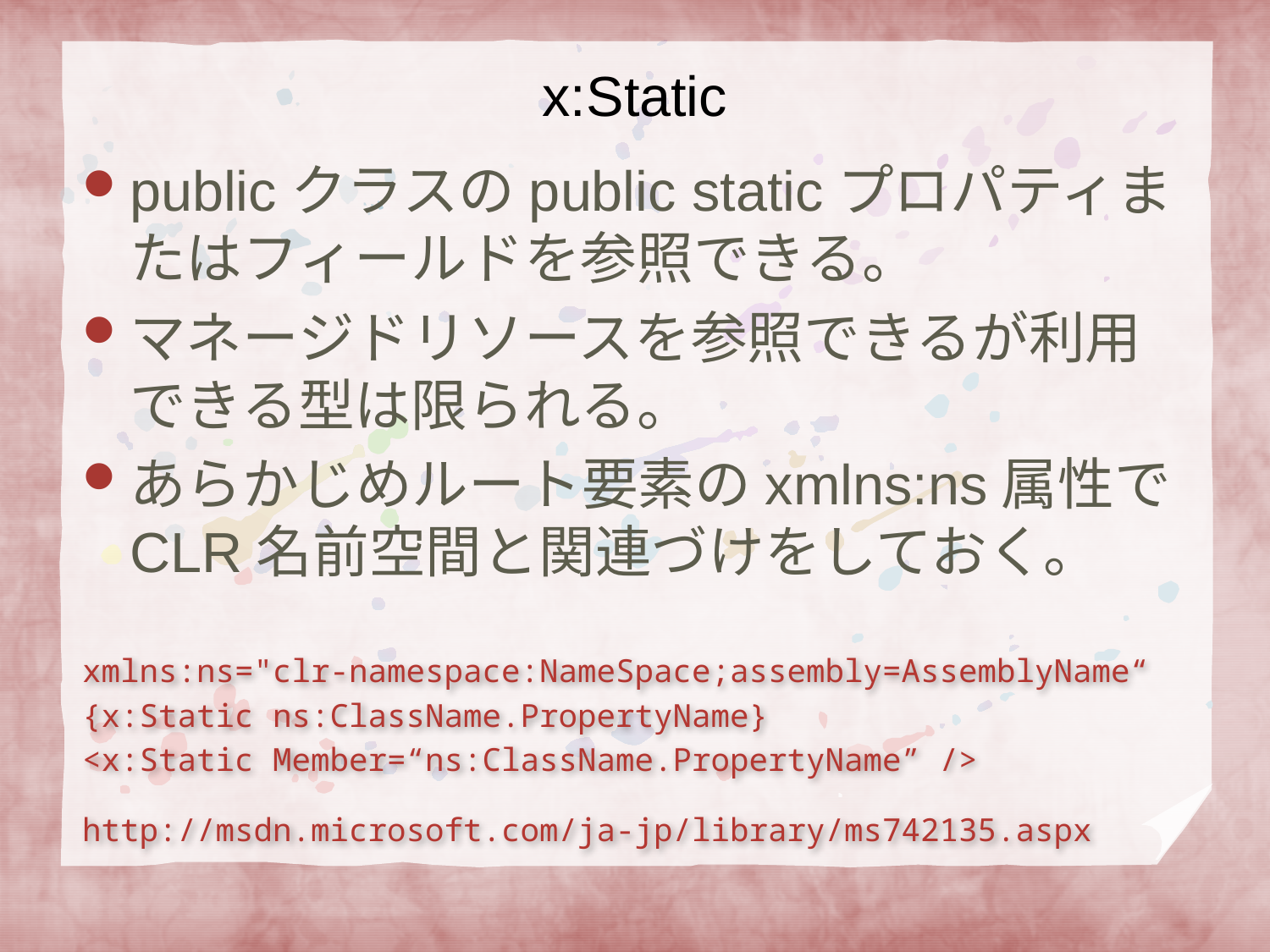

# x:Static
publicクラスのpublic staticプロパティまたはフィールドを参照できる。
マネージドリソースを参照できるが利用できる型は限られる。
あらかじめルート要素のxmlns:ns属性でCLR名前空間と関連づけをしておく。
xmlns:ns="clr-namespace:NameSpace;assembly=AssemblyName“
{x:Static ns:ClassName.PropertyName}
<x:Static Member=“ns:ClassName.PropertyName” />

http://msdn.microsoft.com/ja-jp/library/ms742135.aspx